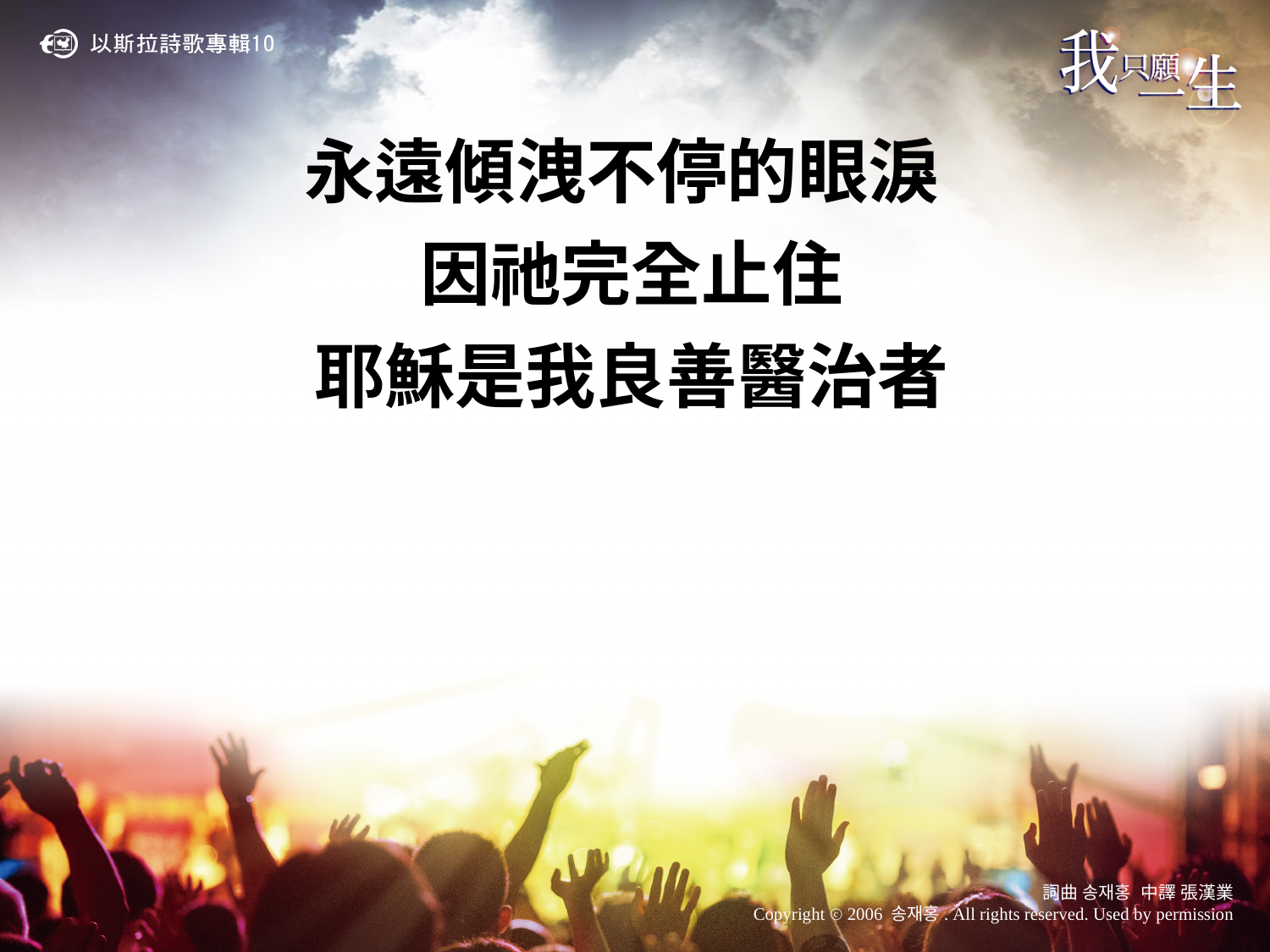

永遠傾洩不停的眼淚
因祂完全止住
耶穌是我良善醫治者
詞曲 송재홍  中譯 張漢業
Copyright ⓒ 2006 송재홍. All rights reserved. Used by permission